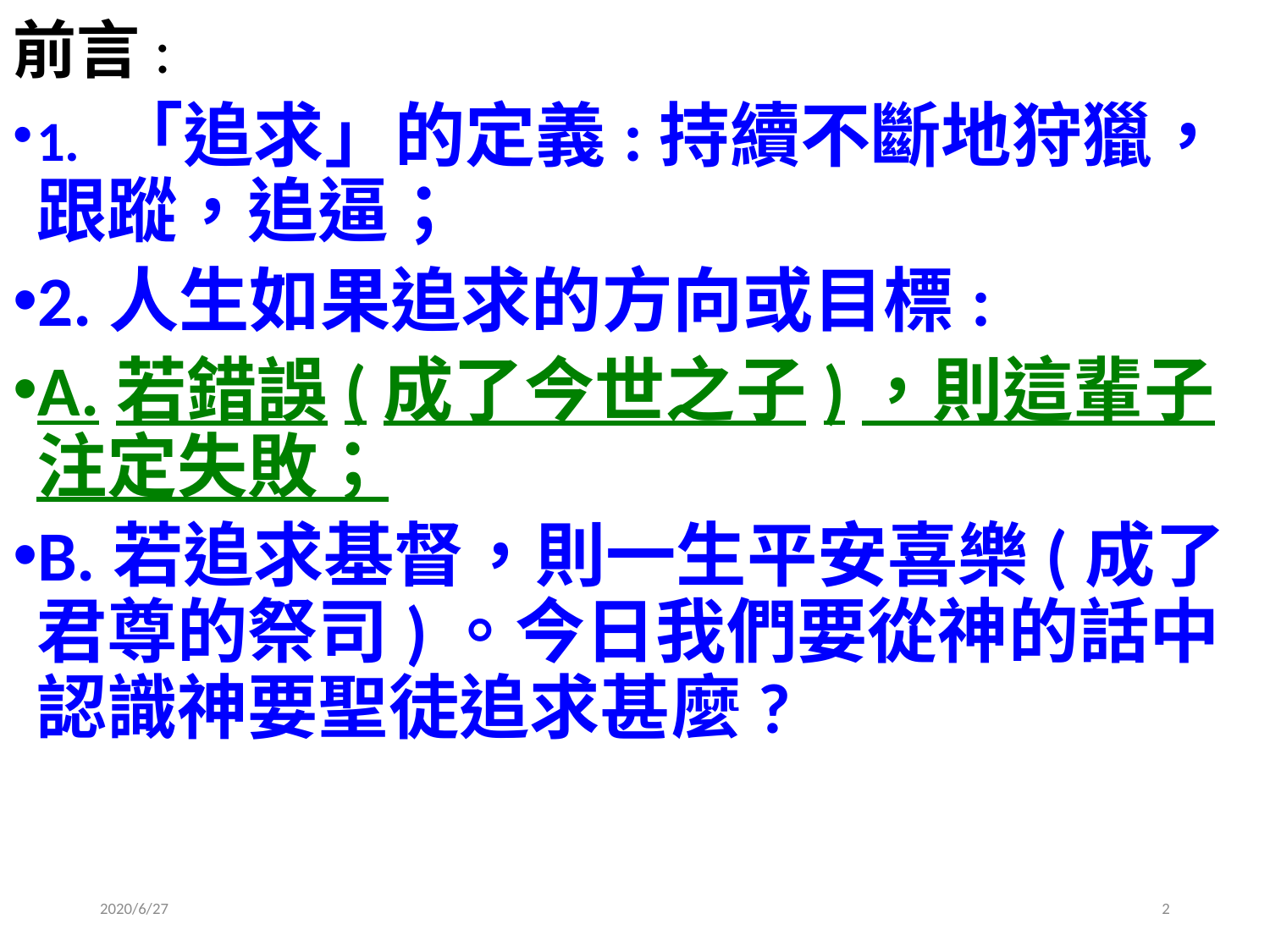

# 前言:
1. 「追求」的定義:持續不斷地狩獵，跟蹤，追逼；
2.人生如果追求的方向或目標:
A.若錯誤(成了今世之子)，則這輩子注定失敗；
B.若追求基督，則一生平安喜樂(成了君尊的祭司)。今日我們要從神的話中認識神要聖徒追求甚麼?
2020/6/27
2